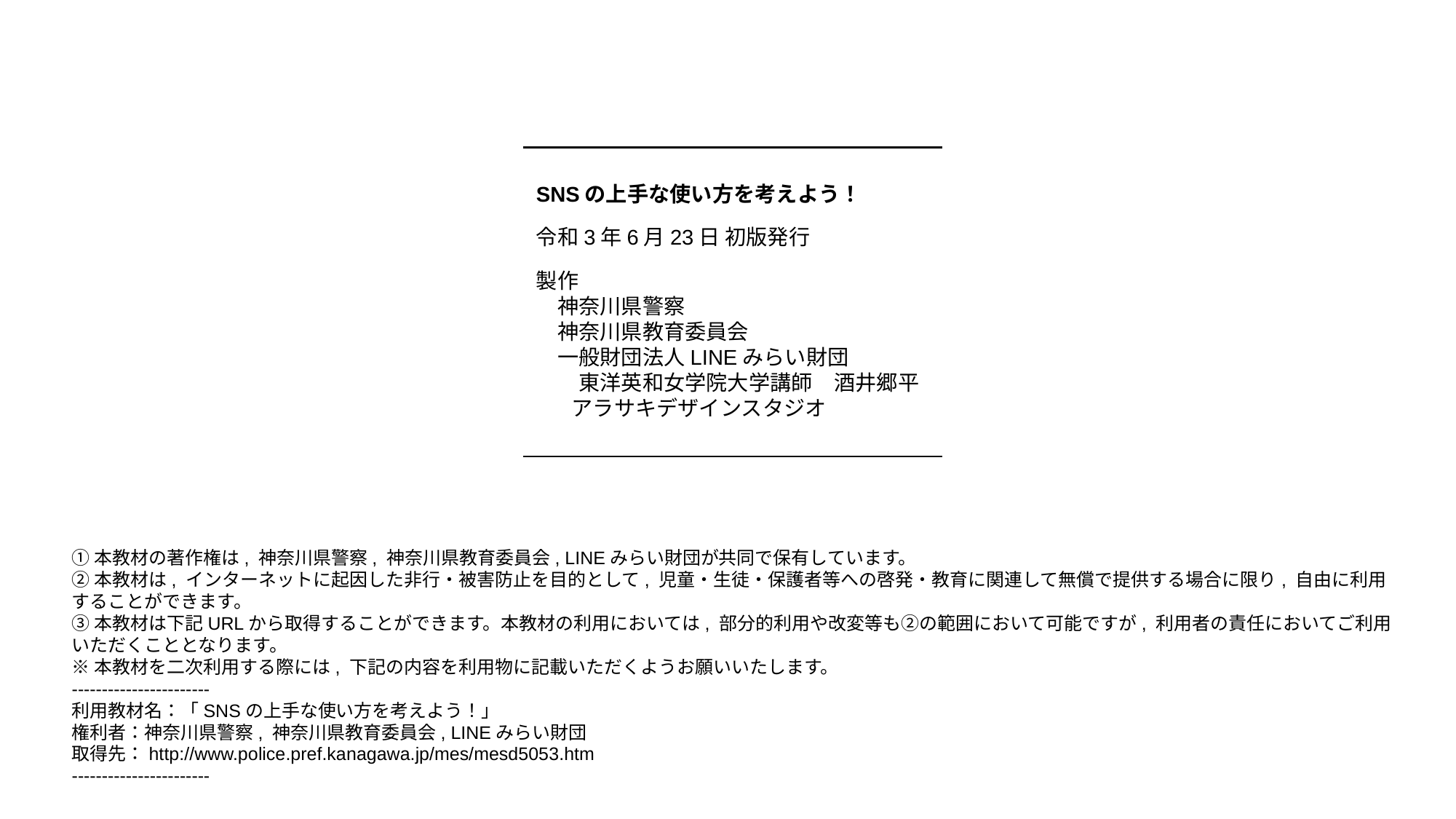

SNSの上手な使い方を考えよう！
令和3年6月23日 初版発行
製作 　
　神奈川県警察
　神奈川県教育委員会
　一般財団法人LINEみらい財団
　　東洋英和女学院大学講師　酒井郷平
  　 アラサキデザインスタジオ
①本教材の著作権は, 神奈川県警察, 神奈川県教育委員会, LINEみらい財団が共同で保有しています。
②本教材は, インターネットに起因した非行・被害防止を目的として, 児童・生徒・保護者等への啓発・教育に関連して無償で提供する場合に限り, 自由に利用することができます。
③本教材は下記URLから取得することができます。本教材の利用においては, 部分的利用や改変等も②の範囲において可能ですが, 利用者の責任においてご利用いただくこととなります。
※本教材を二次利用する際には, 下記の内容を利用物に記載いただくようお願いいたします。
-----------------------
利用教材名：「SNSの上手な使い方を考えよう！」
権利者：神奈川県警察, 神奈川県教育委員会, LINEみらい財団
取得先：http://www.police.pref.kanagawa.jp/mes/mesd5053.htm
-----------------------